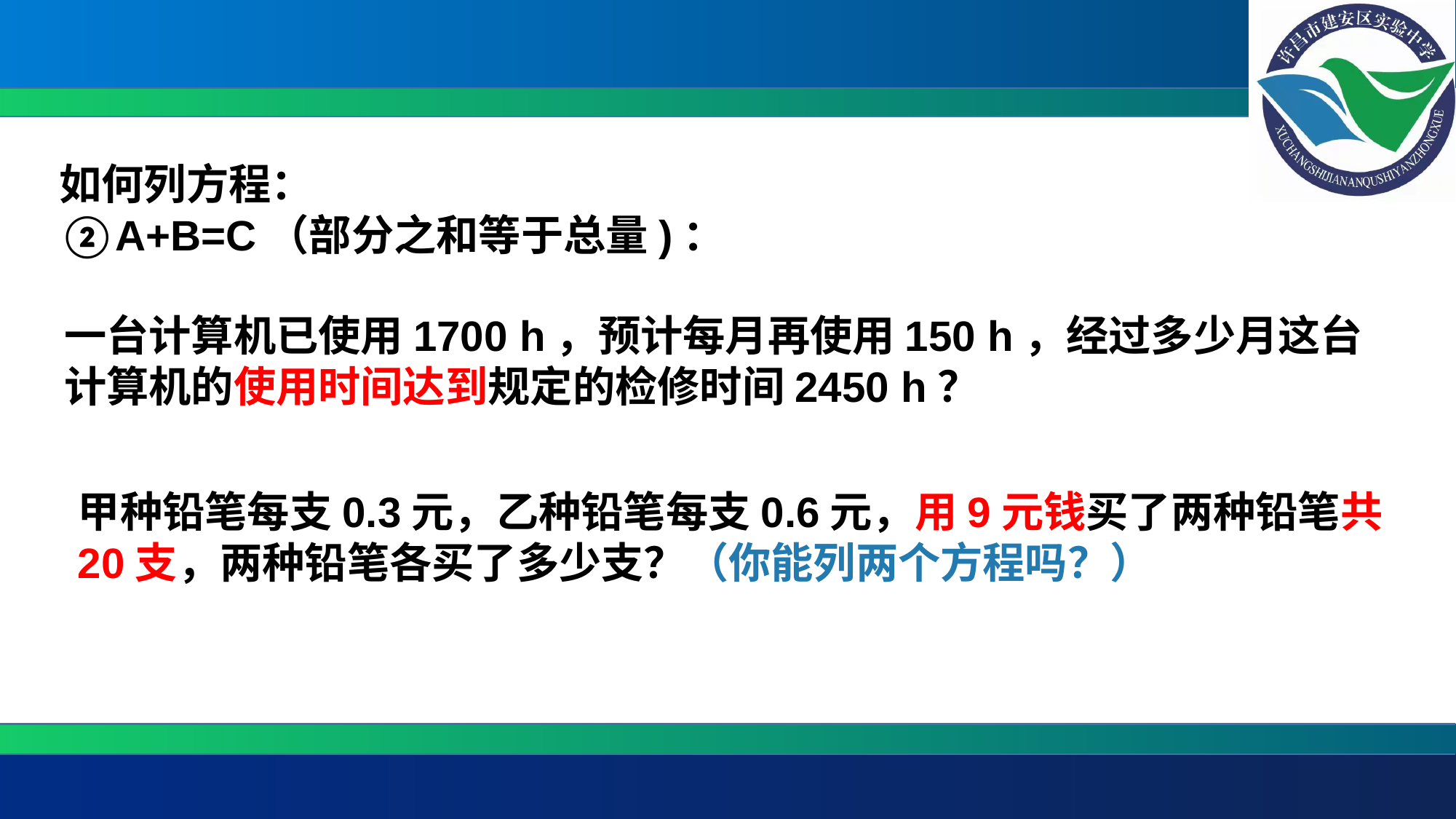

如何列方程：
②A+B=C（部分之和等于总量)：
一台计算机已使用1700 h，预计每月再使用150 h，经过多少月这台计算机的使用时间达到规定的检修时间2450 h？
甲种铅笔每支0.3元，乙种铅笔每支0.6元，用9元钱买了两种铅笔共20支，两种铅笔各买了多少支？（你能列两个方程吗？）